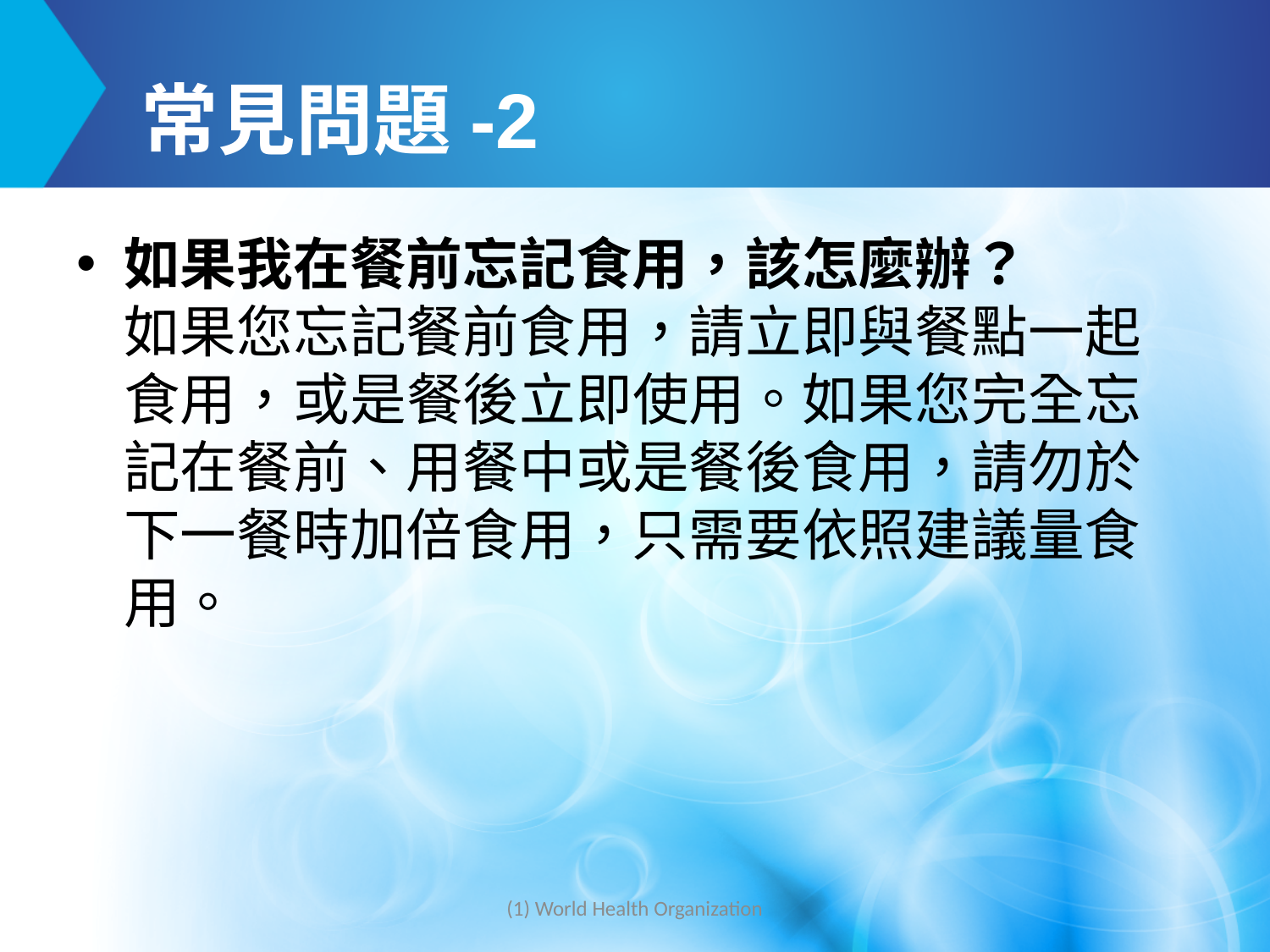

# 常見問題-2
如果我在餐前忘記食用，該怎麼辦？
如果您忘記餐前食用，請立即與餐點一起食用，或是餐後立即使用。如果您完全忘記在餐前、用餐中或是餐後食用，請勿於下一餐時加倍食用，只需要依照建議量食用。
(1) World Health Organization